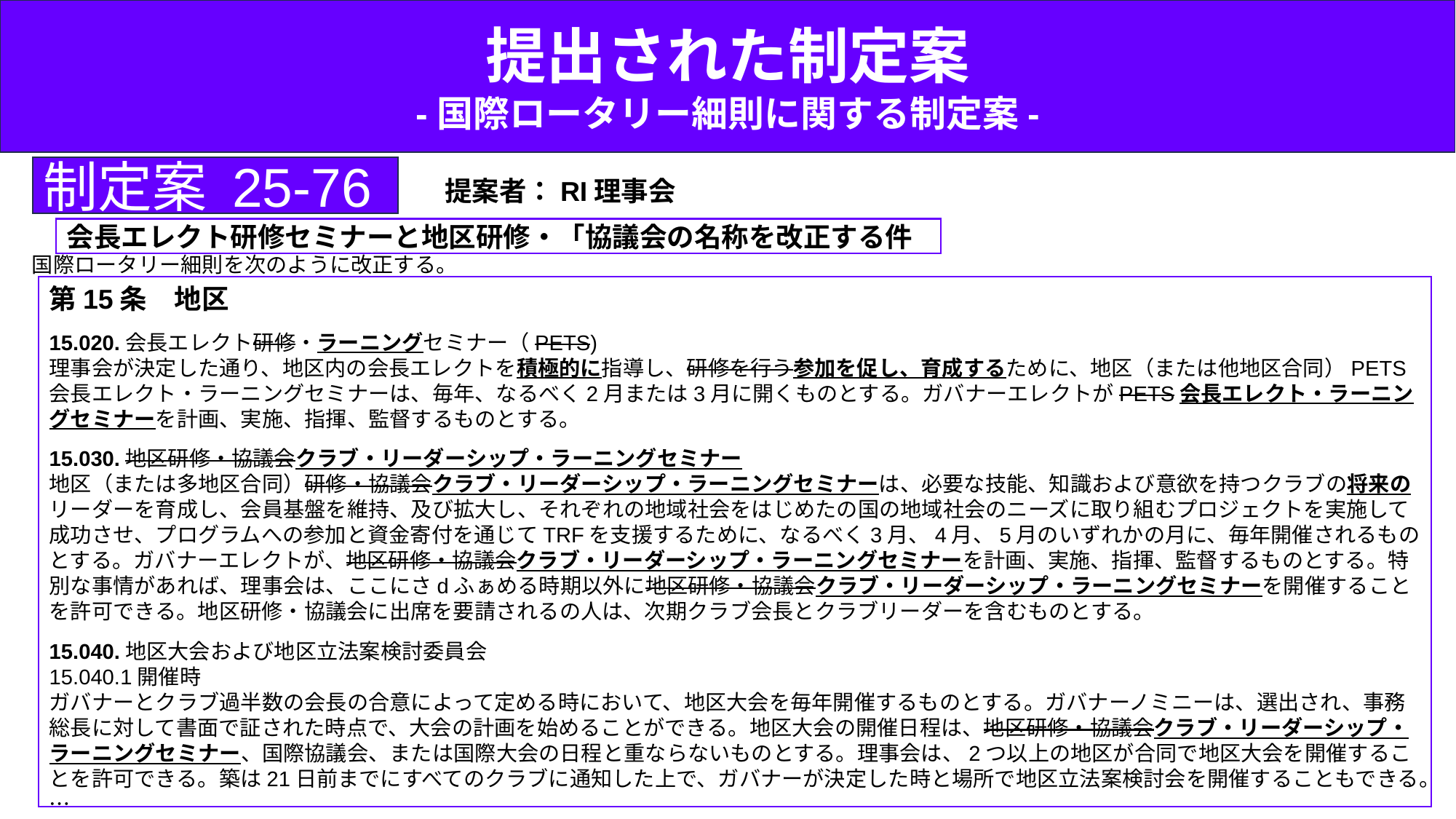

提出された制定案
-国際ロータリー細則に関する制定案-
制定案 25-76
提案者：RI理事会
会長エレクト研修セミナーと地区研修・「協議会の名称を改正する件
国際ロータリー細則を次のように改正する。
第15条　地区

15.020.会長エレクト研修・ラーニングセミナー（PETS)
理事会が決定した通り、地区内の会長エレクトを積極的に指導し、研修を行う参加を促し、育成するために、地区（または他地区合同）PETS
会長エレクト・ラーニングセミナーは、毎年、なるべく2月または3月に開くものとする。ガバナーエレクトがPETS会長エレクト・ラーニングセミナーを計画、実施、指揮、監督するものとする。

15.030.地区研修・協議会クラブ・リーダーシップ・ラーニングセミナー
地区（または多地区合同）研修・協議会クラブ・リーダーシップ・ラーニングセミナーは、必要な技能、知識および意欲を持つクラブの将来のリーダーを育成し、会員基盤を維持、及び拡大し、それぞれの地域社会をはじめたの国の地域社会のニーズに取り組むプロジェクトを実施して成功させ、プログラムへの参加と資金寄付を通じてTRFを支援するために、なるべく3月、4月、5月のいずれかの月に、毎年開催されるものとする。ガバナーエレクトが、地区研修・協議会クラブ・リーダーシップ・ラーニングセミナーを計画、実施、指揮、監督するものとする。特別な事情があれば、理事会は、ここにさdふぁめる時期以外に地区研修・協議会クラブ・リーダーシップ・ラーニングセミナーを開催することを許可できる。地区研修・協議会に出席を要請されるの人は、次期クラブ会長とクラブリーダーを含むものとする。

15.040.地区大会および地区立法案検討委員会
15.040.1開催時
ガバナーとクラブ過半数の会長の合意によって定める時において、地区大会を毎年開催するものとする。ガバナーノミニーは、選出され、事務総長に対して書面で証された時点で、大会の計画を始めることができる。地区大会の開催日程は、地区研修・協議会クラブ・リーダーシップ・ラーニングセミナー、国際協議会、または国際大会の日程と重ならないものとする。理事会は、2つ以上の地区が合同で地区大会を開催することを許可できる。築は21日前までにすべてのクラブに通知した上で、ガバナーが決定した時と場所で地区立法案検討会を開催することもできる。…